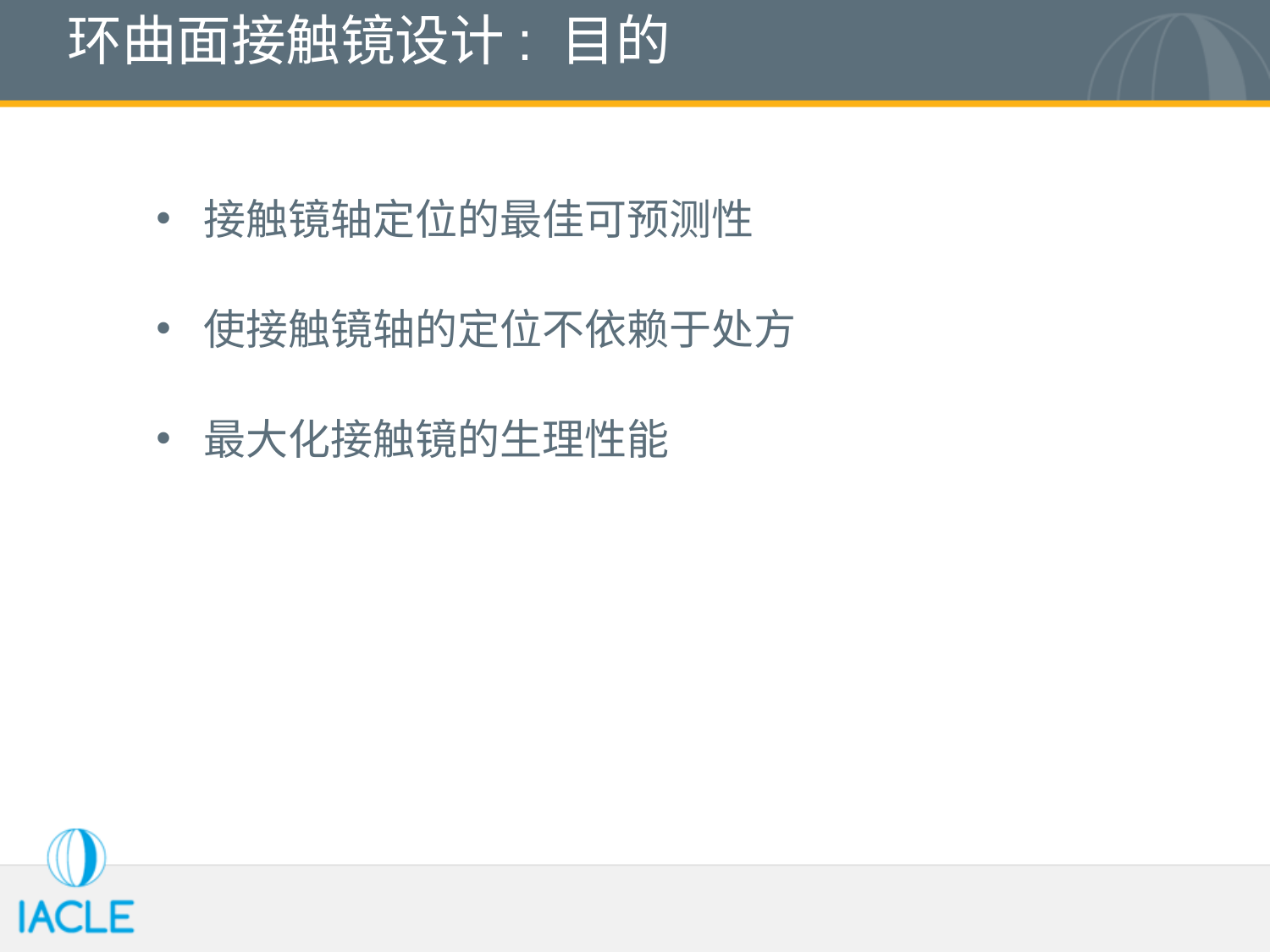

# 环曲面接触镜设计: 目的

接触镜轴定位的最佳可预测性
使接触镜轴的定位不依赖于处方
最大化接触镜的生理性能